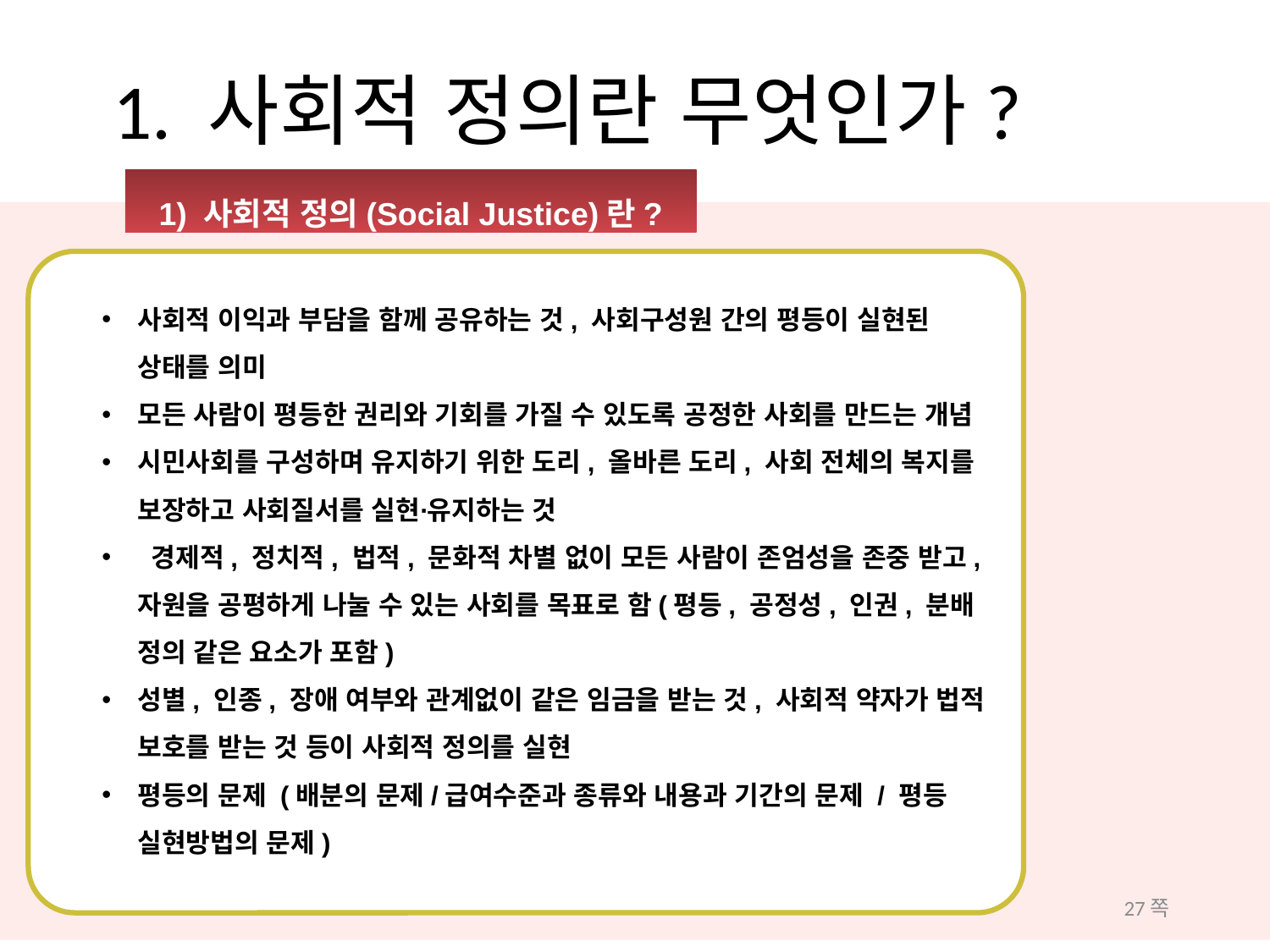

# 1. 사회적 정의란 무엇인가?
1) 사회적 정의(Social Justice)란?

사회적 이익과 부담을 함께 공유하는 것, 사회구성원 간의 평등이 실현된 상태를 의미
모든 사람이 평등한 권리와 기회를 가질 수 있도록 공정한 사회를 만드는 개념
시민사회를 구성하며 유지하기 위한 도리, 올바른 도리, 사회 전체의 복지를 보장하고 사회질서를 실현∙유지하는 것
 경제적, 정치적, 법적, 문화적 차별 없이 모든 사람이 존엄성을 존중 받고, 자원을 공평하게 나눌 수 있는 사회를 목표로 함(평등, 공정성, 인권, 분배 정의 같은 요소가 포함)
성별, 인종, 장애 여부와 관계없이 같은 임금을 받는 것, 사회적 약자가 법적 보호를 받는 것 등이 사회적 정의를 실현
평등의 문제 (배분의 문제/급여수준과 종류와 내용과 기간의 문제 / 평등 실현방법의 문제)

27쪽